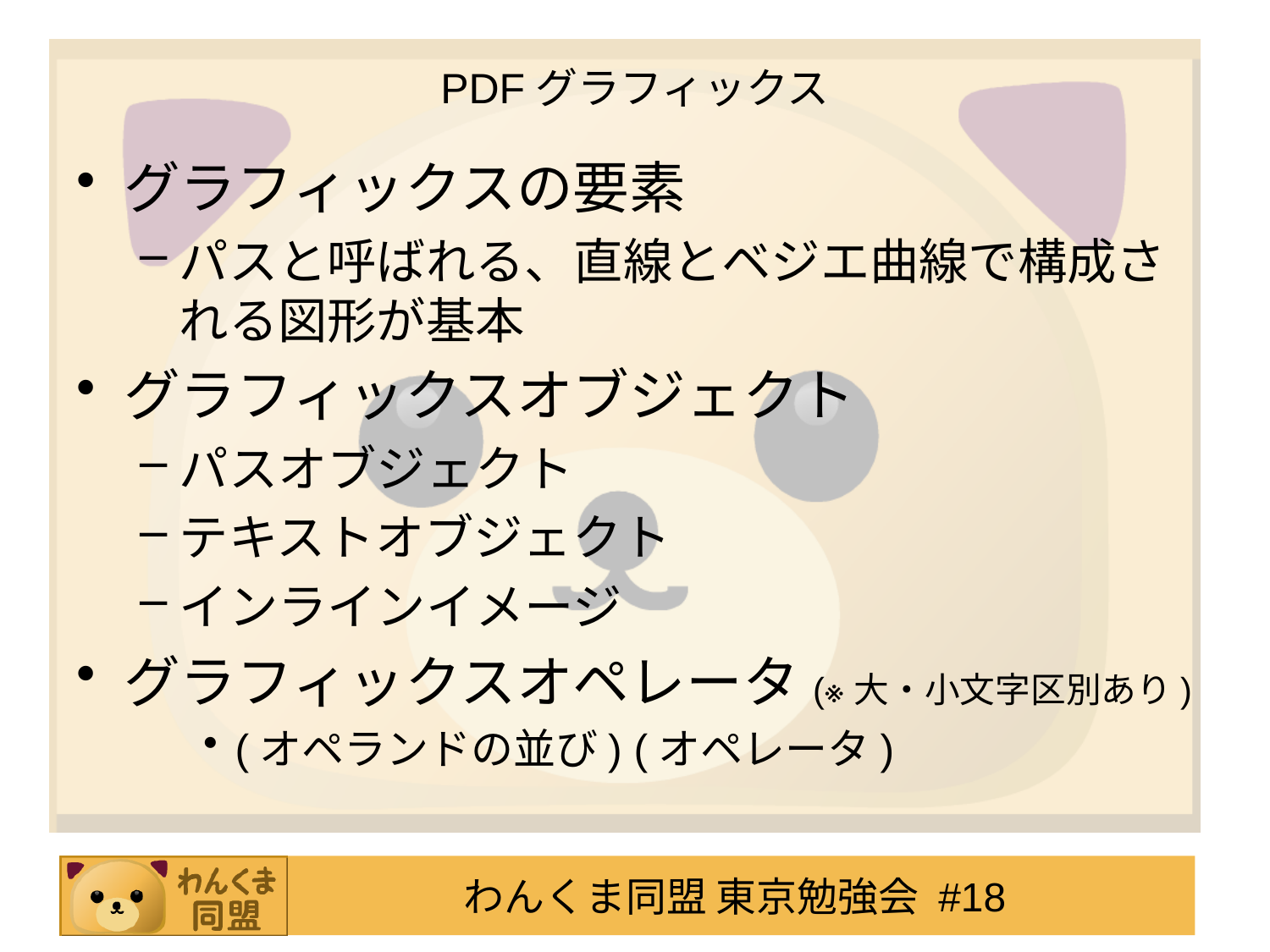

# PDFグラフィックス
グラフィックスの要素
パスと呼ばれる、直線とベジエ曲線で構成される図形が基本
グラフィックスオブジェクト
パスオブジェクト
テキストオブジェクト
インラインイメージ
グラフィックスオペレータ(※大・小文字区別あり)
(オペランドの並び) (オペレータ)